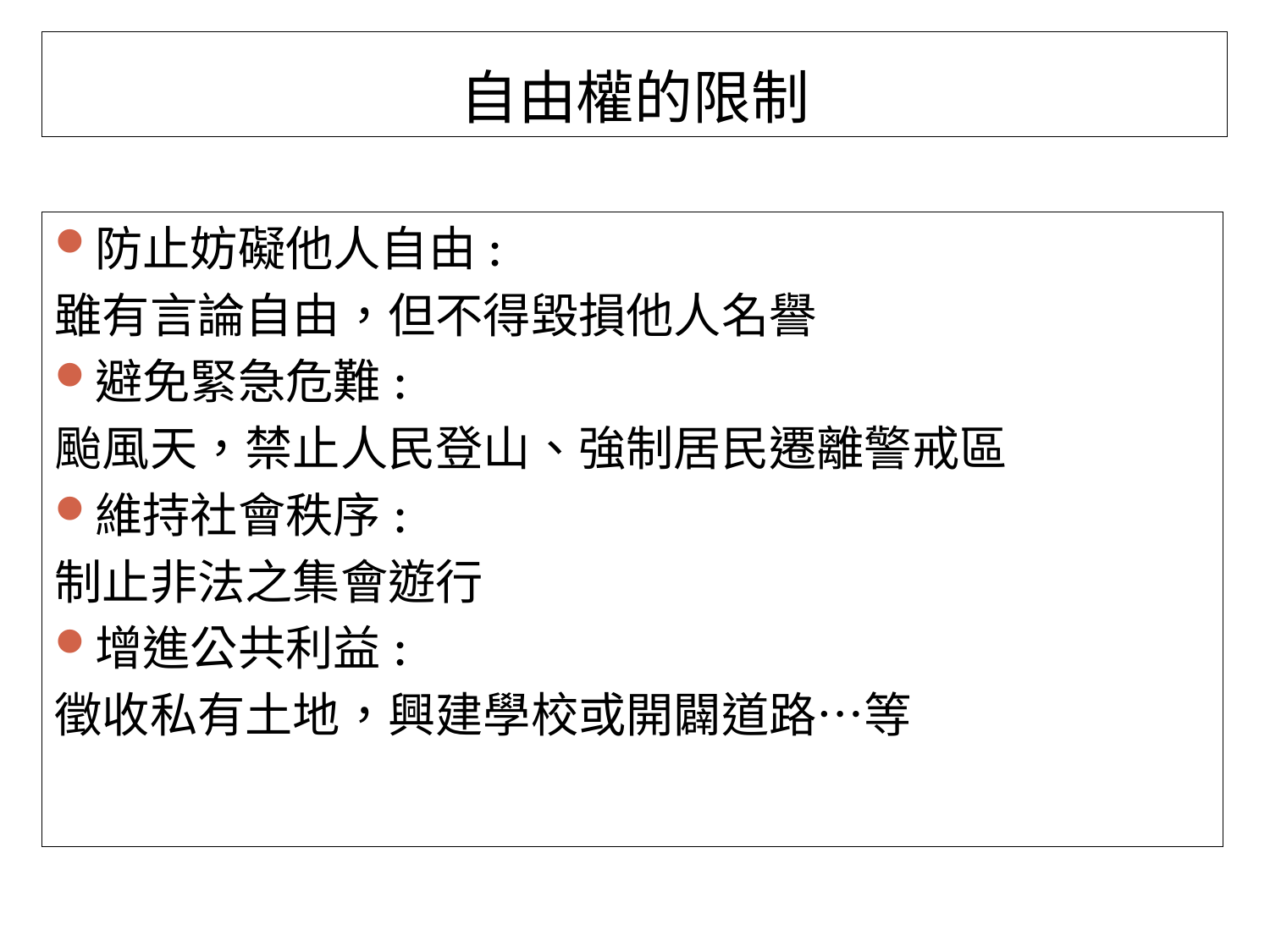

自由權的限制
防止妨礙他人自由:
雖有言論自由，但不得毀損他人名譽
避免緊急危難:
颱風天，禁止人民登山、強制居民遷離警戒區
維持社會秩序:
制止非法之集會遊行
增進公共利益:
徵收私有土地，興建學校或開闢道路…等